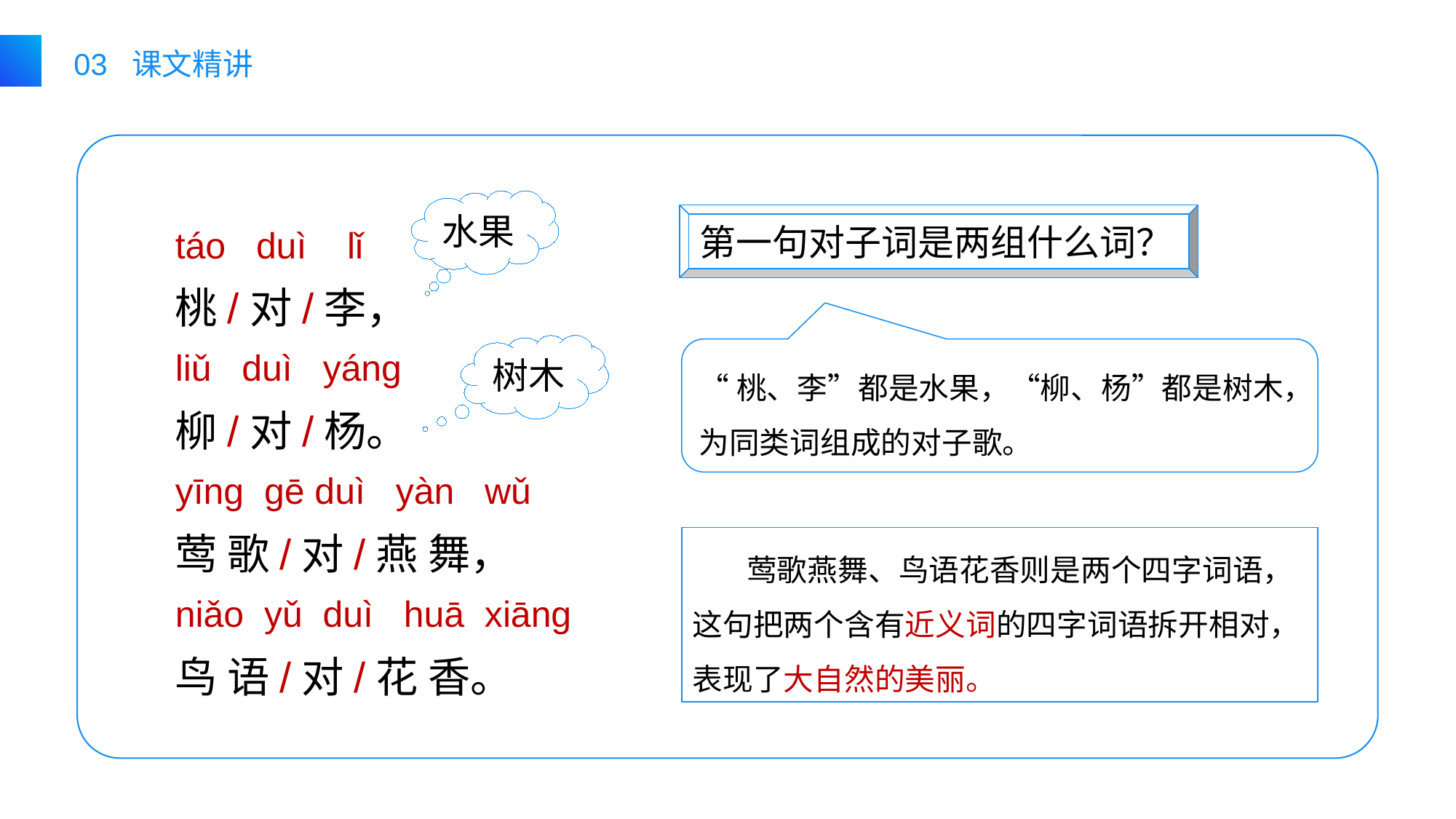

03  课文精讲

水果
táo   duì    lǐ
桃/对/李，
liǔ   duì   yánɡ
柳/对/杨。
yīnɡ  ɡē duì   yàn   wǔ
莺 歌/对/燕 舞，
niǎo  yǔ  duì   huā  xiānɡ
鸟 语/对/花 香。
第一句对子词是两组什么词？
树木
“桃、李”都是水果，“柳、杨”都是树木，为同类词组成的对子歌。
       莺歌燕舞、鸟语花香则是两个四字词语，这句把两个含有近义词的四字词语拆开相对，表现了大自然的美丽。